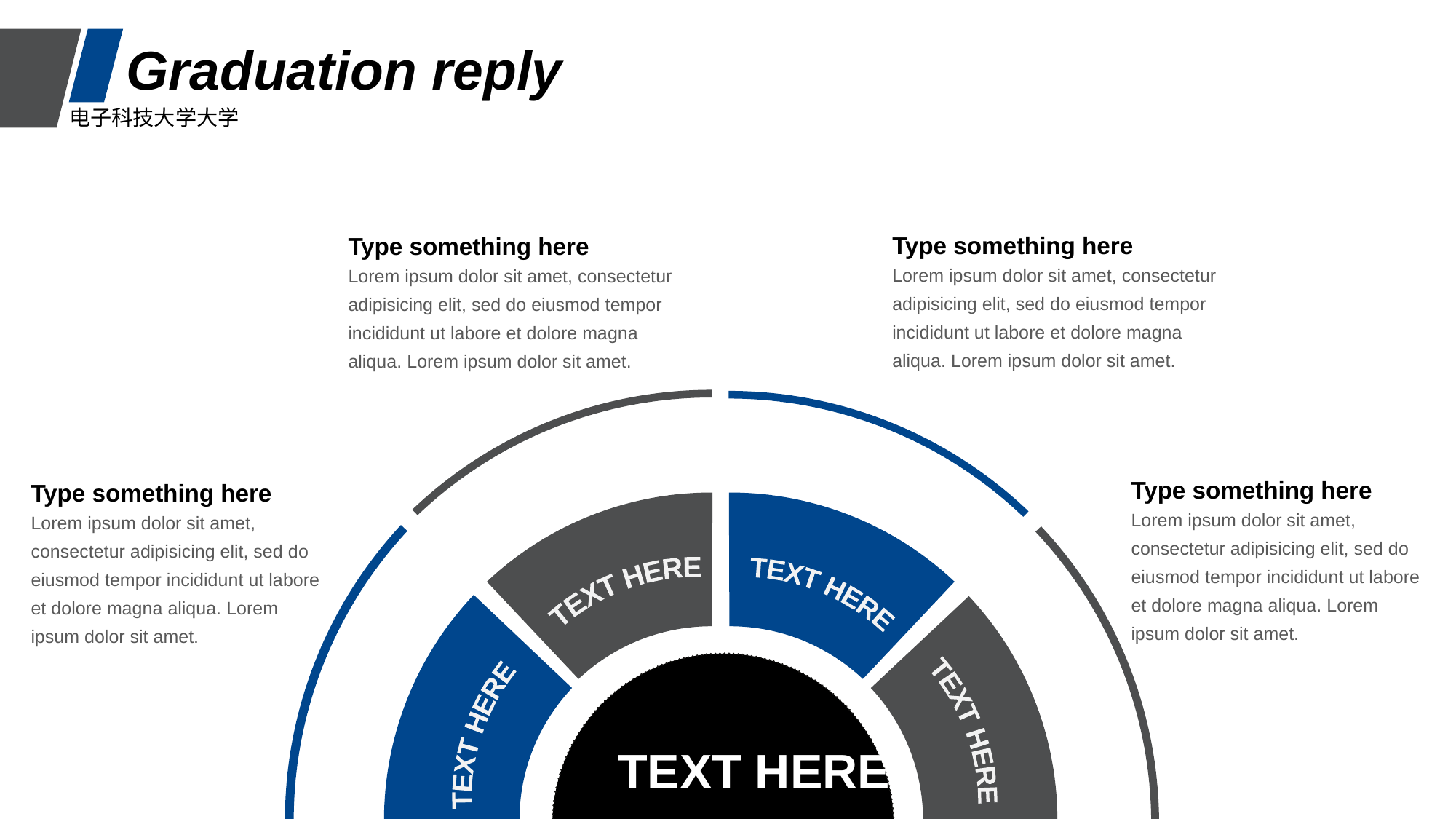

Graduation reply
电子科技大学大学
Type something here
Type something here
Lorem ipsum dolor sit amet, consectetur adipisicing elit, sed do eiusmod tempor incididunt ut labore et dolore magna aliqua. Lorem ipsum dolor sit amet.
Lorem ipsum dolor sit amet, consectetur adipisicing elit, sed do eiusmod tempor incididunt ut labore et dolore magna aliqua. Lorem ipsum dolor sit amet.

Type something here
Type something here

Lorem ipsum dolor sit amet, consectetur adipisicing elit, sed do eiusmod tempor incididunt ut labore et dolore magna aliqua. Lorem ipsum dolor sit amet.
Lorem ipsum dolor sit amet, consectetur adipisicing elit, sed do eiusmod tempor incididunt ut labore et dolore magna aliqua. Lorem ipsum dolor sit amet.
TEXT HERE
TEXT HERE

TEXT HERE
TEXT HERE
TEXT HERE